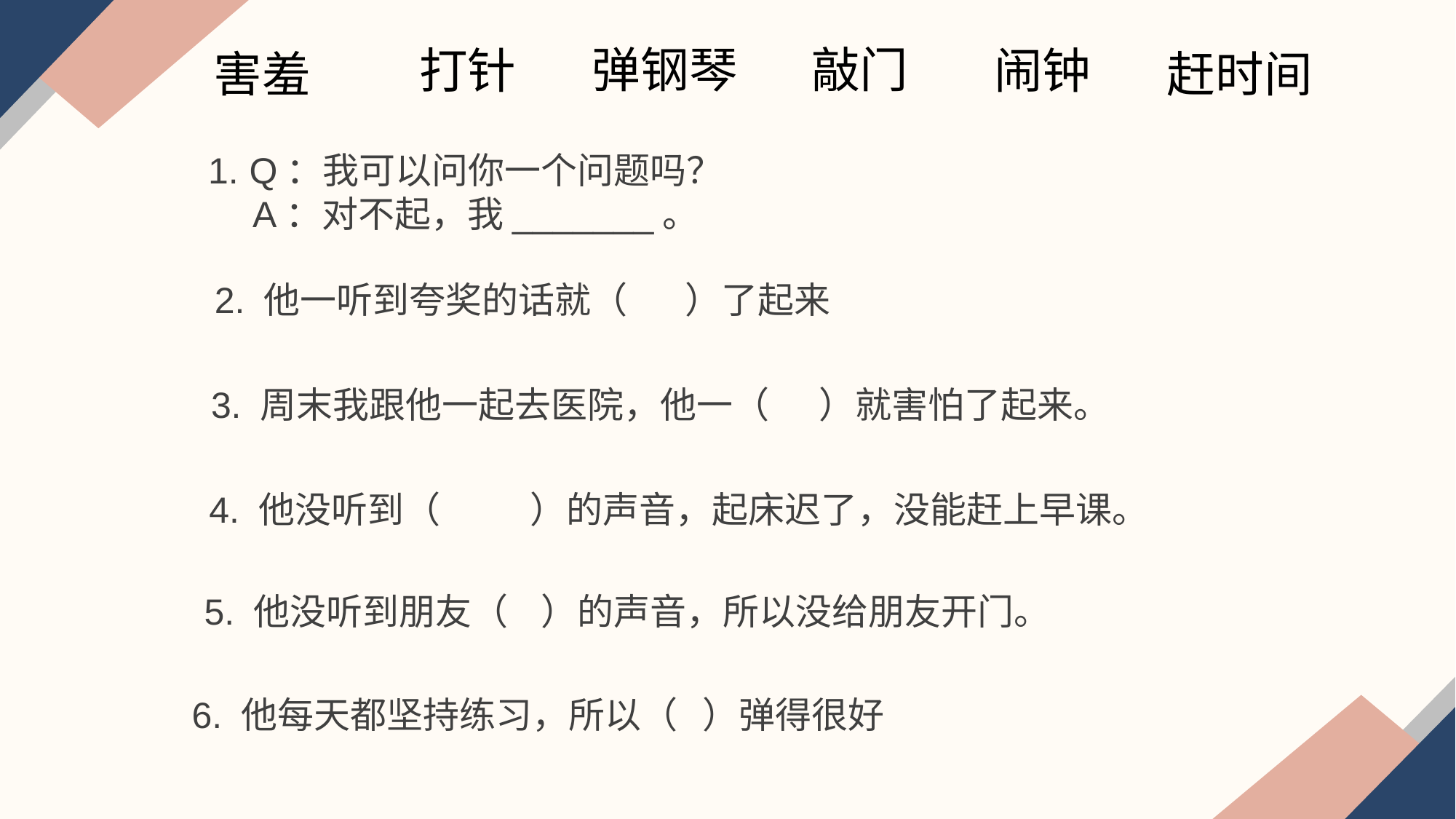

弹钢琴
敲门
闹钟
打针
害羞
赶时间
Q：我可以问你一个问题吗？
  A：对不起，我_______。

2. 他一听到夸奖的话就（       ）了起来
3. 周末我跟他一起去医院，他一（      ）就害怕了起来。
4. 他没听到（           ）的声音，起床迟了，没能赶上早课。
5. 他没听到朋友（    ）的声音，所以没给朋友开门。

6. 他每天都坚持练习，所以（   ）弹得很好